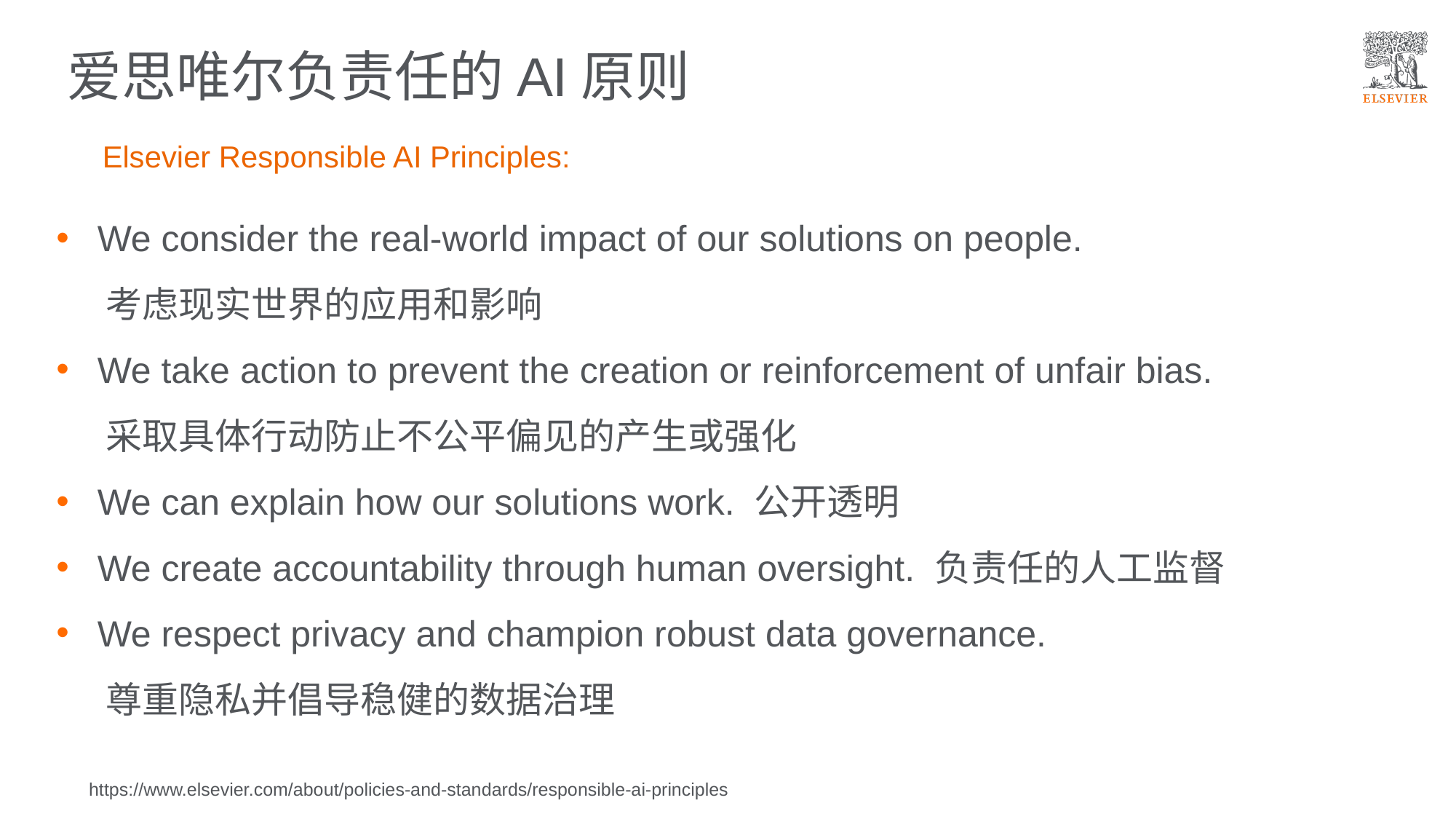

# 爱思唯尔负责任的AI原则
Elsevier Responsible AI Principles:
We consider the real-world impact of our solutions on people.
     考虑现实世界的应用和影响
We take action to prevent the creation or reinforcement of unfair bias.
     采取具体行动防止不公平偏见的产生或强化
We can explain how our solutions work. 公开透明
We create accountability through human oversight. 负责任的人工监督
We respect privacy and champion robust data governance.
     尊重隐私并倡导稳健的数据治理
https://www.elsevier.com/about/policies-and-standards/responsible-ai-principles